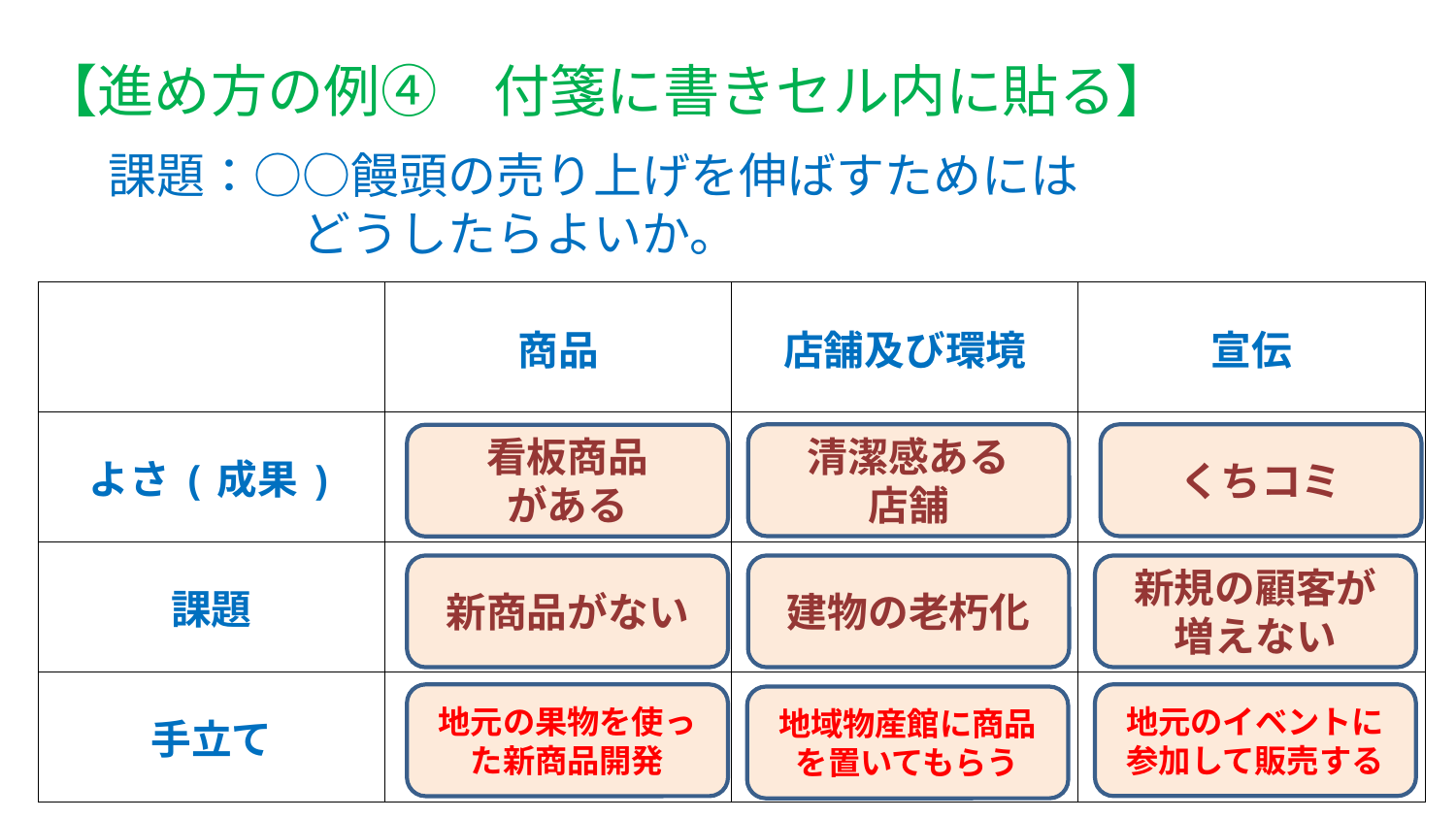

【進め方の例④　付箋に書きセル内に貼る】
課題：○○饅頭の売り上げを伸ばすためには
　　　　どうしたらよいか。
|  | 商品 | 店舗及び環境 | 宣伝 |
| --- | --- | --- | --- |
| よさ(成果) |  |  |  |
| 課題 |  |  |  |
| 手立て |  |  |  |
清潔感ある
店舗
くちコミ
看板商品
がある
新商品がない
建物の老朽化
新規の顧客が増えない
地元のイベントに参加して販売する
地元の果物を使った新商品開発
地域物産館に商品を置いてもらう